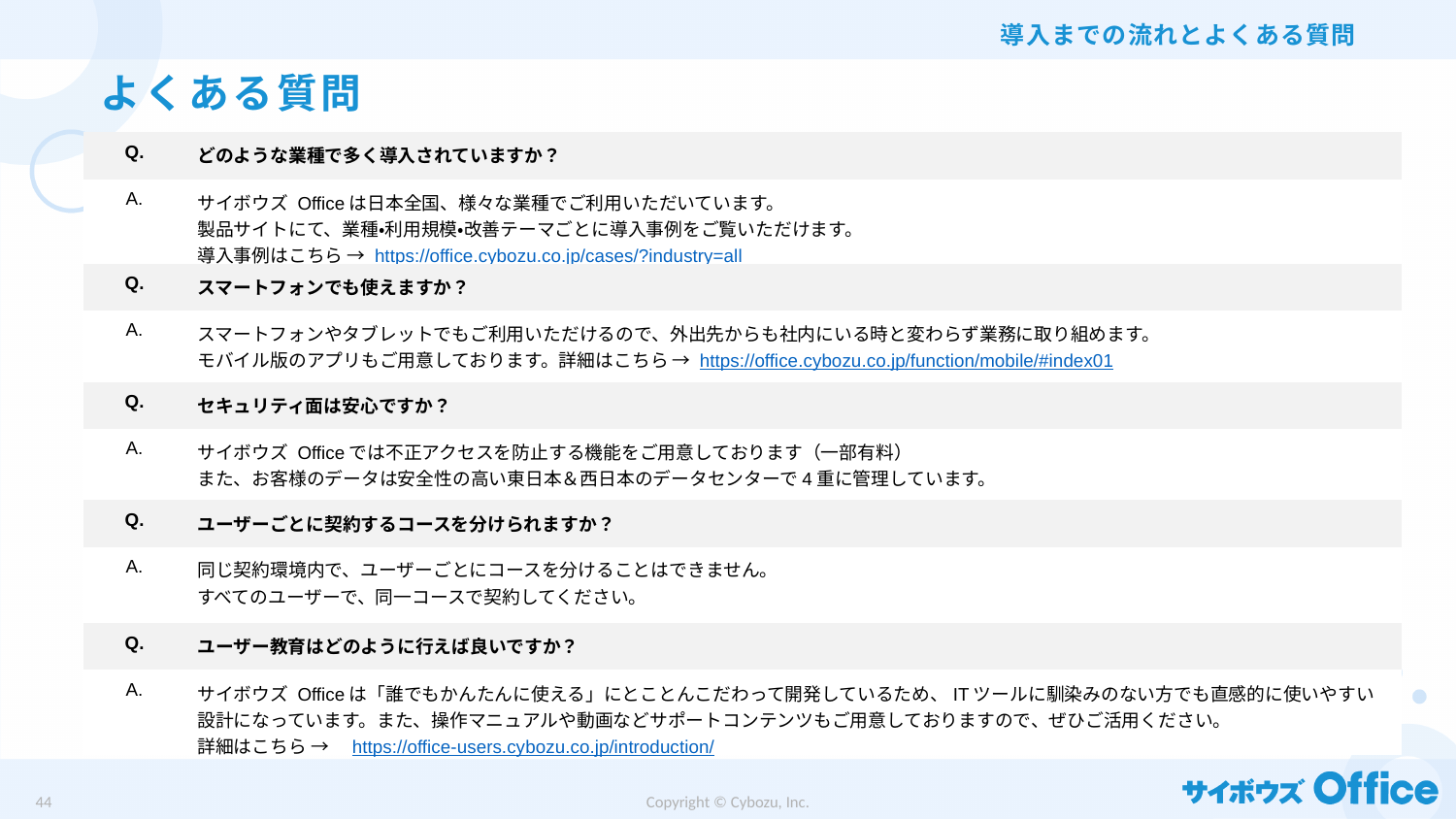

導入までの流れとよくある質問
# よくある質問
| Q. | どのような業種で多く導入されていますか？ |
| --- | --- |
| A. | サイボウズ Officeは日本全国、様々な業種でご利用いただいています。 製品サイトにて、業種・利用規模・改善テーマごとに導入事例をご覧いただけます。 導入事例はこちら → https://office.cybozu.co.jp/cases/?industry=all |
| Q. | スマートフォンでも使えますか？ |
| A. | スマートフォンやタブレットでもご利用いただけるので、外出先からも社内にいる時と変わらず業務に取り組めます。 モバイル版のアプリもご用意しております。詳細はこちら → https://office.cybozu.co.jp/function/mobile/#index01 |
| Q. | セキュリティ面は安心ですか？ |
| A. | サイボウズ Officeでは不正アクセスを防止する機能をご用意しております（一部有料） また、お客様のデータは安全性の高い東日本＆西日本のデータセンターで4重に管理しています。 |
| Q. | ユーザーごとに契約するコースを分けられますか？ |
| A. | 同じ契約環境内で、ユーザーごとにコースを分けることはできません。 すべてのユーザーで、同一コースで契約してください。 |
| Q. | ユーザー教育はどのように行えば良いですか？ |
| A. | サイボウズ Officeは「誰でもかんたんに使える」にとことんこだわって開発しているため、ITツールに馴染みのない方でも直感的に使いやすい設計になっています。また、操作マニュアルや動画などサポートコンテンツもご用意しておりますので、ぜひご活用ください。 詳細はこちら →　https://office-users.cybozu.co.jp/introduction/ |
44
Copyright © Cybozu, Inc.